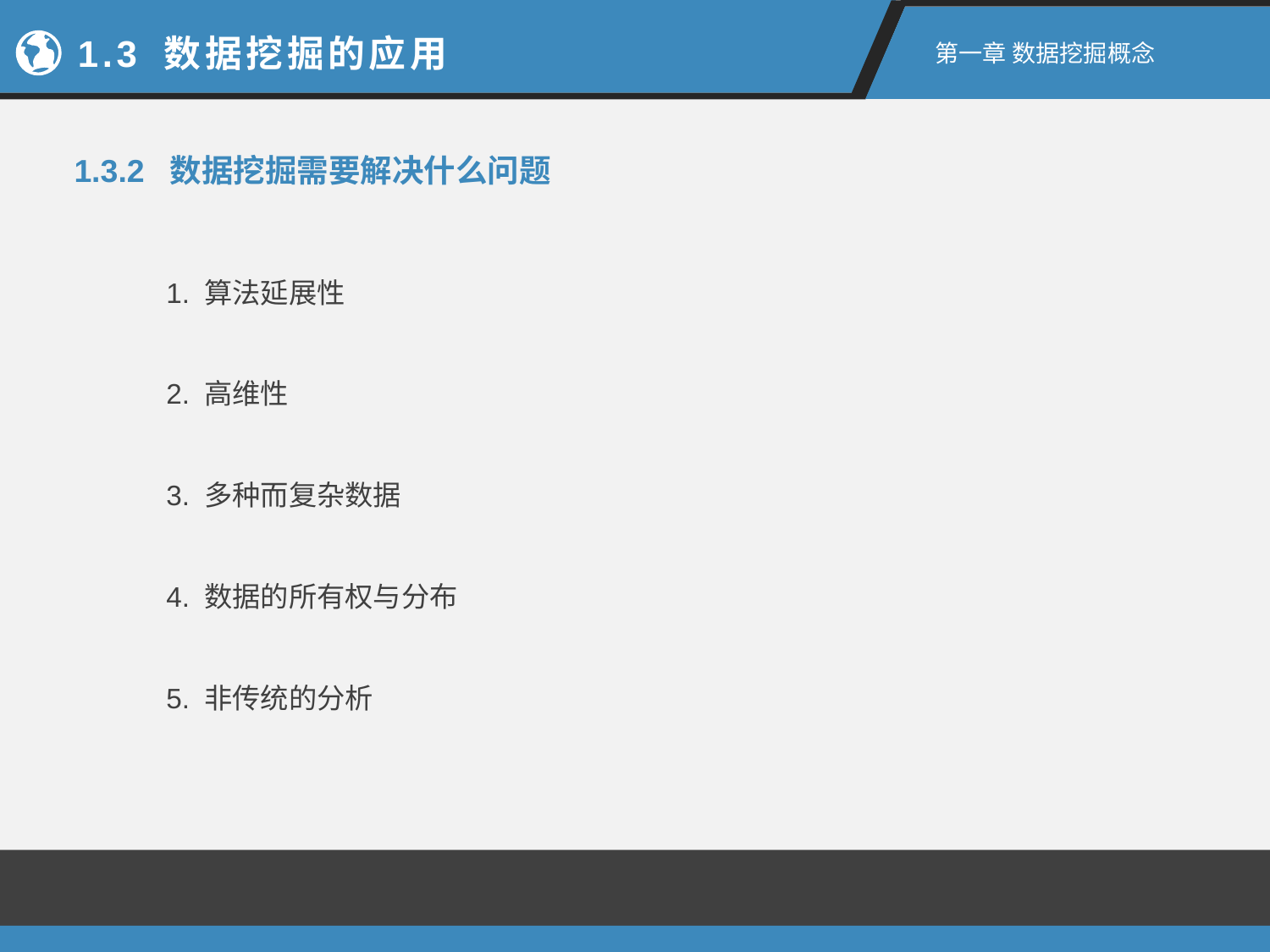

1.3 数据挖掘的应用

第一章 数据挖掘概念
1.3.2  数据挖掘需要解决什么问题
1. 算法延展性
2. 高维性
3. 多种而复杂数据
4. 数据的所有权与分布
5. 非传统的分析